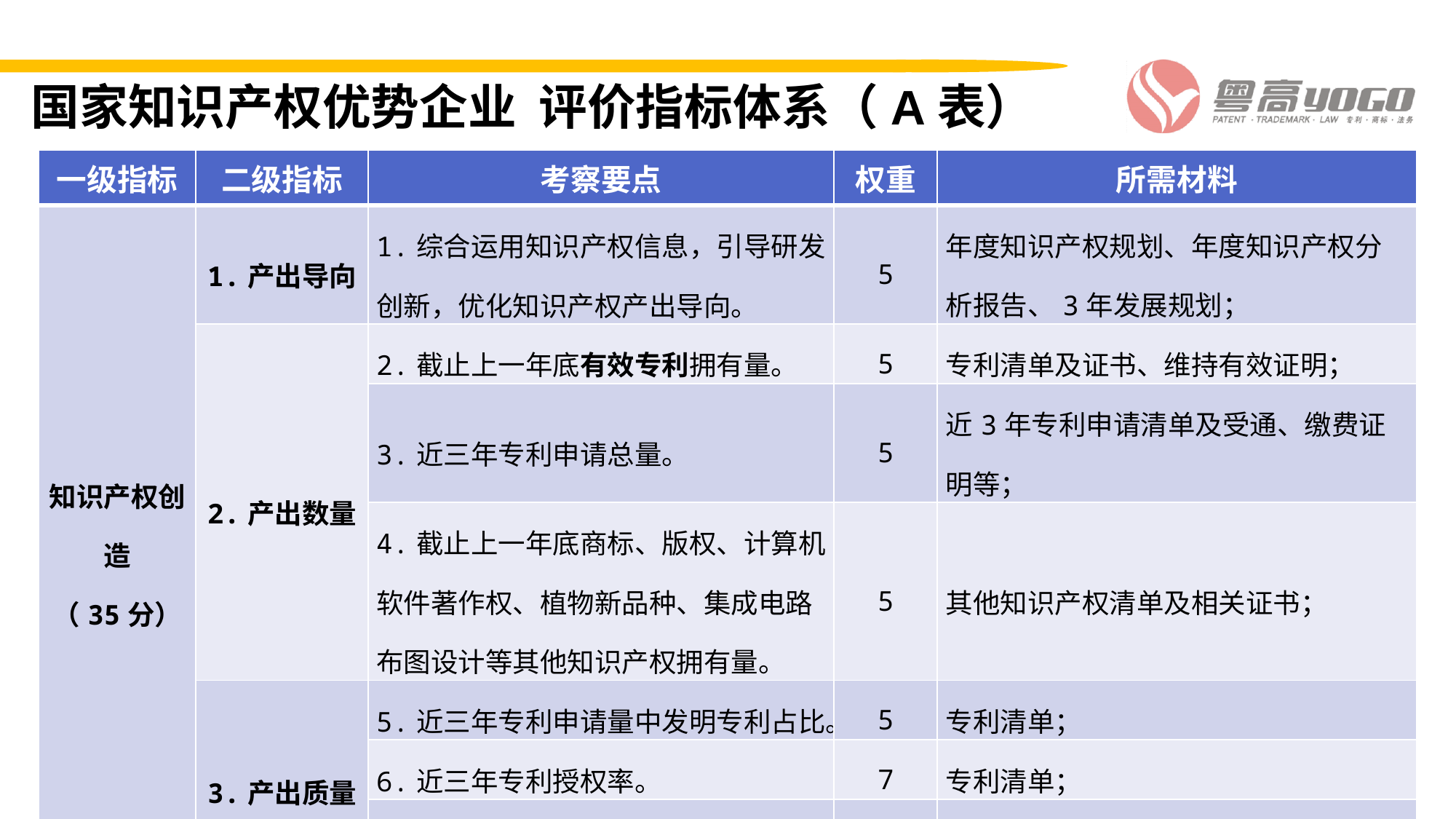

国家知识产权优势企业  评价指标体系（A表）
| 一级指标 | 二级指标 | 考察要点 | 权重 | 所需材料 |
| --- | --- | --- | --- | --- |
| 知识产权创造 （35分） | 1.产出导向 | 1.综合运用知识产权信息，引导研发创新，优化知识产权产出导向。 | 5 | 年度知识产权规划、年度知识产权分析报告、3年发展规划； |
|  | 2.产出数量 | 2.截止上一年底有效专利拥有量。 | 5 | 专利清单及证书、维持有效证明； |
|  |  | 3.近三年专利申请总量。 | 5 | 近3年专利申请清单及受通、缴费证明等； |
|  |  | 4.截止上一年底商标、版权、计算机软件著作权、植物新品种、集成电路布图设计等其他知识产权拥有量。 | 5 | 其他知识产权清单及相关证书； |
|  | 3.产出质量 | 5.近三年专利申请量中发明专利占比。 | 5 | 专利清单； |
|  |  | 6.近三年专利授权率。 | 7 | 专利清单； |
|  |  | 7.累计向国外申请知识产权数量。 | 3 | 国外申请证明； |